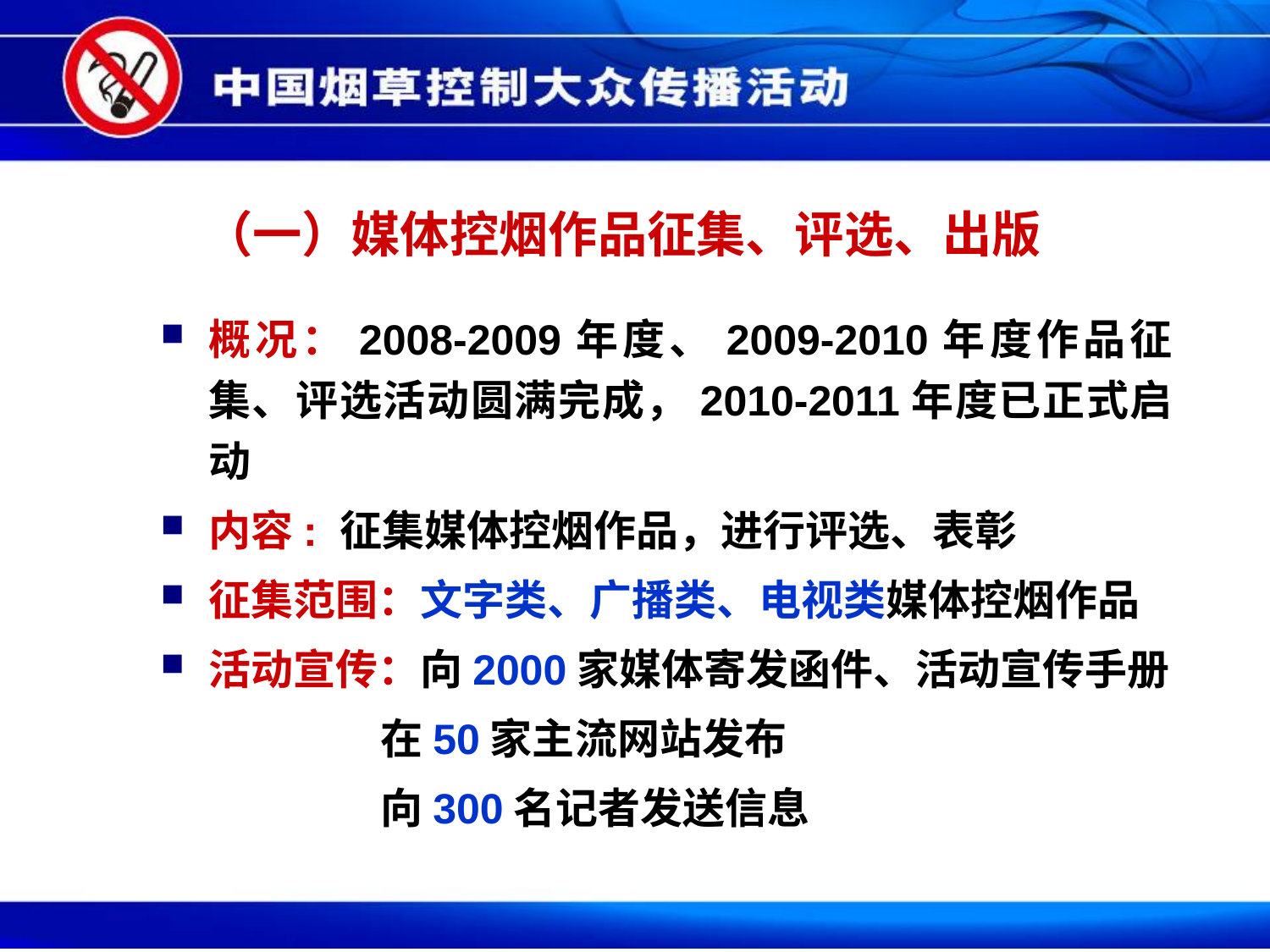

# （一）媒体控烟作品征集、评选、出版
概况：2008-2009年度、2009-2010年度作品征集、评选活动圆满完成，2010-2011年度已正式启动
内容: 征集媒体控烟作品，进行评选、表彰
征集范围：文字类、广播类、电视类媒体控烟作品
活动宣传：向2000家媒体寄发函件、活动宣传手册
                      在50家主流网站发布
                      向300名记者发送信息